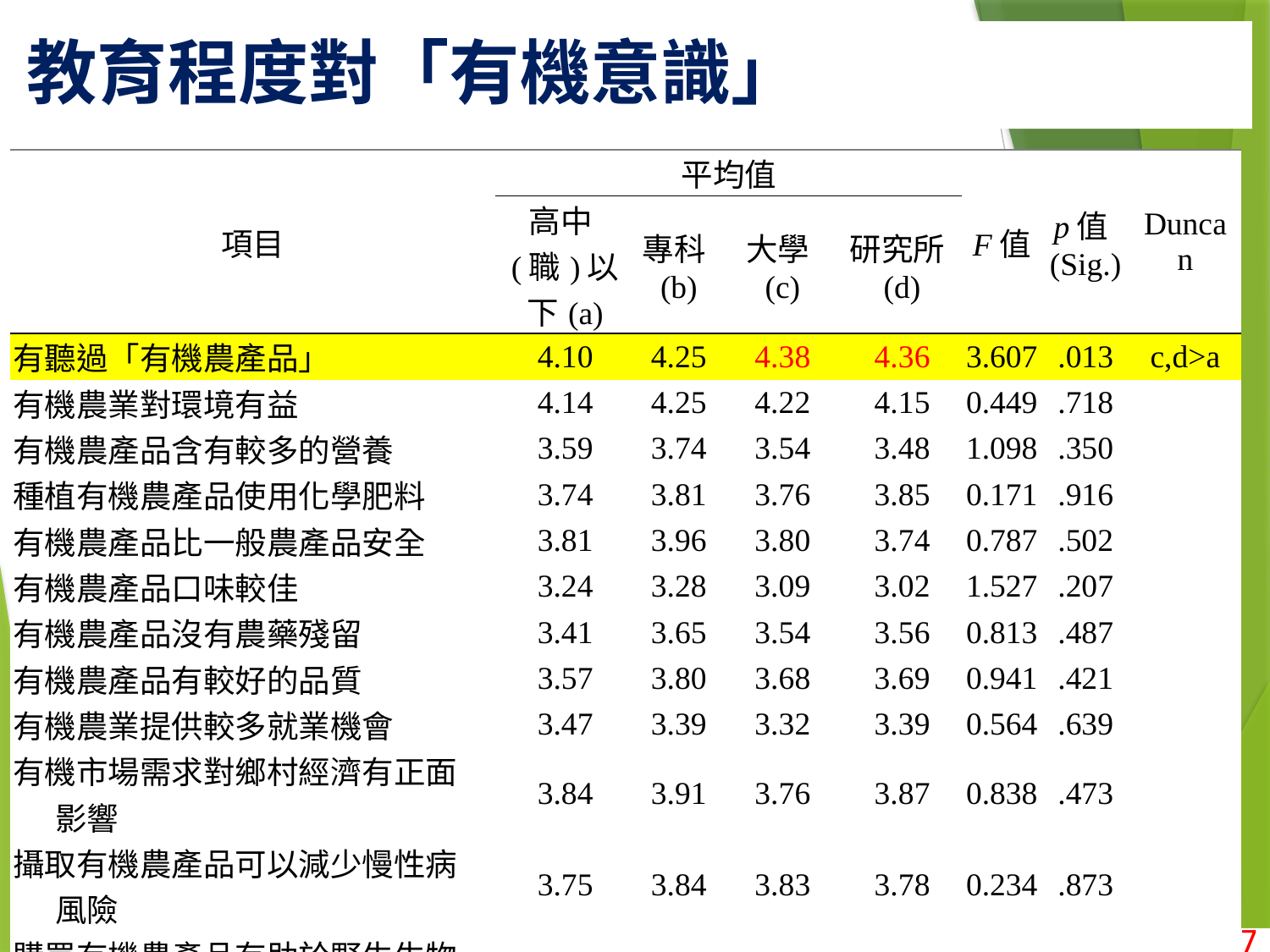

# 教育程度對「有機意識」
| 項目 | 平均值 |  |  |  | F值 | p值(Sig.) | Duncan |
| --- | --- | --- | --- | --- | --- | --- | --- |
|  | 高中(職)以下(a) | 專科(b) | 大學(c) | 研究所(d) |  |  |  |
| 有聽過「有機農產品」 | 4.10 | 4.25 | 4.38 | 4.36 | 3.607 | .013 | c,d>a |
| 有機農業對環境有益 | 4.14 | 4.25 | 4.22 | 4.15 | 0.449 | .718 |  |
| 有機農產品含有較多的營養 | 3.59 | 3.74 | 3.54 | 3.48 | 1.098 | .350 |  |
| 種植有機農產品使用化學肥料 | 3.74 | 3.81 | 3.76 | 3.85 | 0.171 | .916 |  |
| 有機農產品比一般農產品安全 | 3.81 | 3.96 | 3.80 | 3.74 | 0.787 | .502 |  |
| 有機農產品口味較佳 | 3.24 | 3.28 | 3.09 | 3.02 | 1.527 | .207 |  |
| 有機農產品沒有農藥殘留 | 3.41 | 3.65 | 3.54 | 3.56 | 0.813 | .487 |  |
| 有機農產品有較好的品質 | 3.57 | 3.80 | 3.68 | 3.69 | 0.941 | .421 |  |
| 有機農業提供較多就業機會 | 3.47 | 3.39 | 3.32 | 3.39 | 0.564 | .639 |  |
| 有機市場需求對鄉村經濟有正面影響 | 3.84 | 3.91 | 3.76 | 3.87 | 0.838 | .473 |  |
| 攝取有機農產品可以減少慢性病風險 | 3.75 | 3.84 | 3.83 | 3.78 | 0.234 | .873 |  |
| 購買有機農產品有助於野生生物的增加 | 3.53 | 3.64 | 3.55 | 3.55 | 0.194 | .901 |  |
| 有機農產品的品質就如同有機標示一樣 | 3.20 | 3.38 | 3.30 | 3.07 | 1.274 | .283 |  |

27